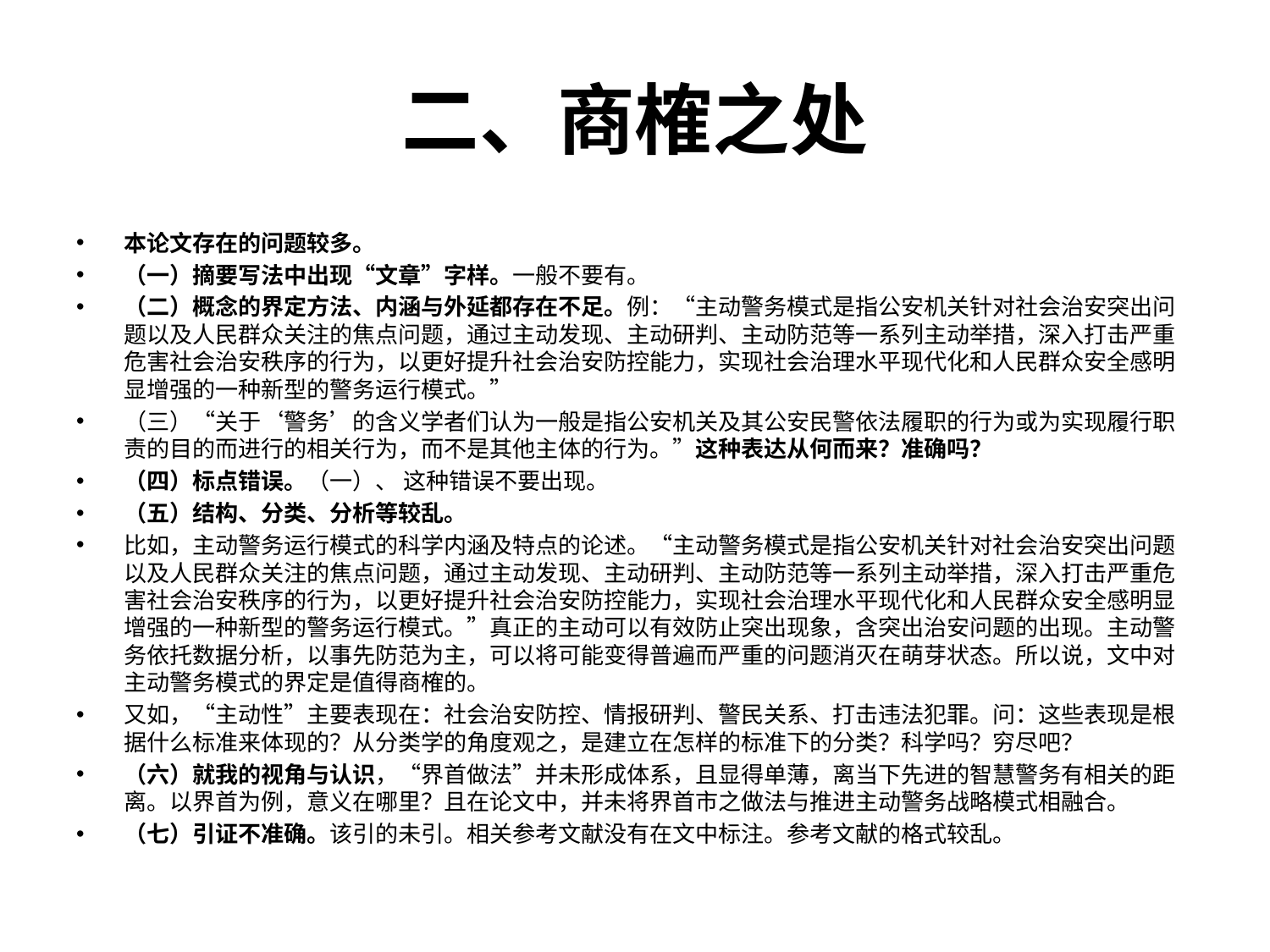

# 二、商榷之处
本论文存在的问题较多。
（一）摘要写法中出现“文章”字样。一般不要有。
（二）概念的界定方法、内涵与外延都存在不足。例：“主动警务模式是指公安机关针对社会治安突出问题以及人民群众关注的焦点问题，通过主动发现、主动研判、主动防范等一系列主动举措，深入打击严重危害社会治安秩序的行为，以更好提升社会治安防控能力，实现社会治理水平现代化和人民群众安全感明显增强的一种新型的警务运行模式。”
（三）“关于‘警务’的含义学者们认为一般是指公安机关及其公安民警依法履职的行为或为实现履行职责的目的而进行的相关行为，而不是其他主体的行为。”这种表达从何而来？准确吗？
（四）标点错误。（一）、 这种错误不要出现。
（五）结构、分类、分析等较乱。
比如，主动警务运行模式的科学内涵及特点的论述。“主动警务模式是指公安机关针对社会治安突出问题以及人民群众关注的焦点问题，通过主动发现、主动研判、主动防范等一系列主动举措，深入打击严重危害社会治安秩序的行为，以更好提升社会治安防控能力，实现社会治理水平现代化和人民群众安全感明显增强的一种新型的警务运行模式。”真正的主动可以有效防止突出现象，含突出治安问题的出现。主动警务依托数据分析，以事先防范为主，可以将可能变得普遍而严重的问题消灭在萌芽状态。所以说，文中对主动警务模式的界定是值得商榷的。
又如，“主动性”主要表现在：社会治安防控、情报研判、警民关系、打击违法犯罪。问：这些表现是根据什么标准来体现的？从分类学的角度观之，是建立在怎样的标准下的分类？科学吗？穷尽吧？
（六）就我的视角与认识，“界首做法”并未形成体系，且显得单薄，离当下先进的智慧警务有相关的距离。以界首为例，意义在哪里？且在论文中，并未将界首市之做法与推进主动警务战略模式相融合。
（七）引证不准确。该引的未引。相关参考文献没有在文中标注。参考文献的格式较乱。